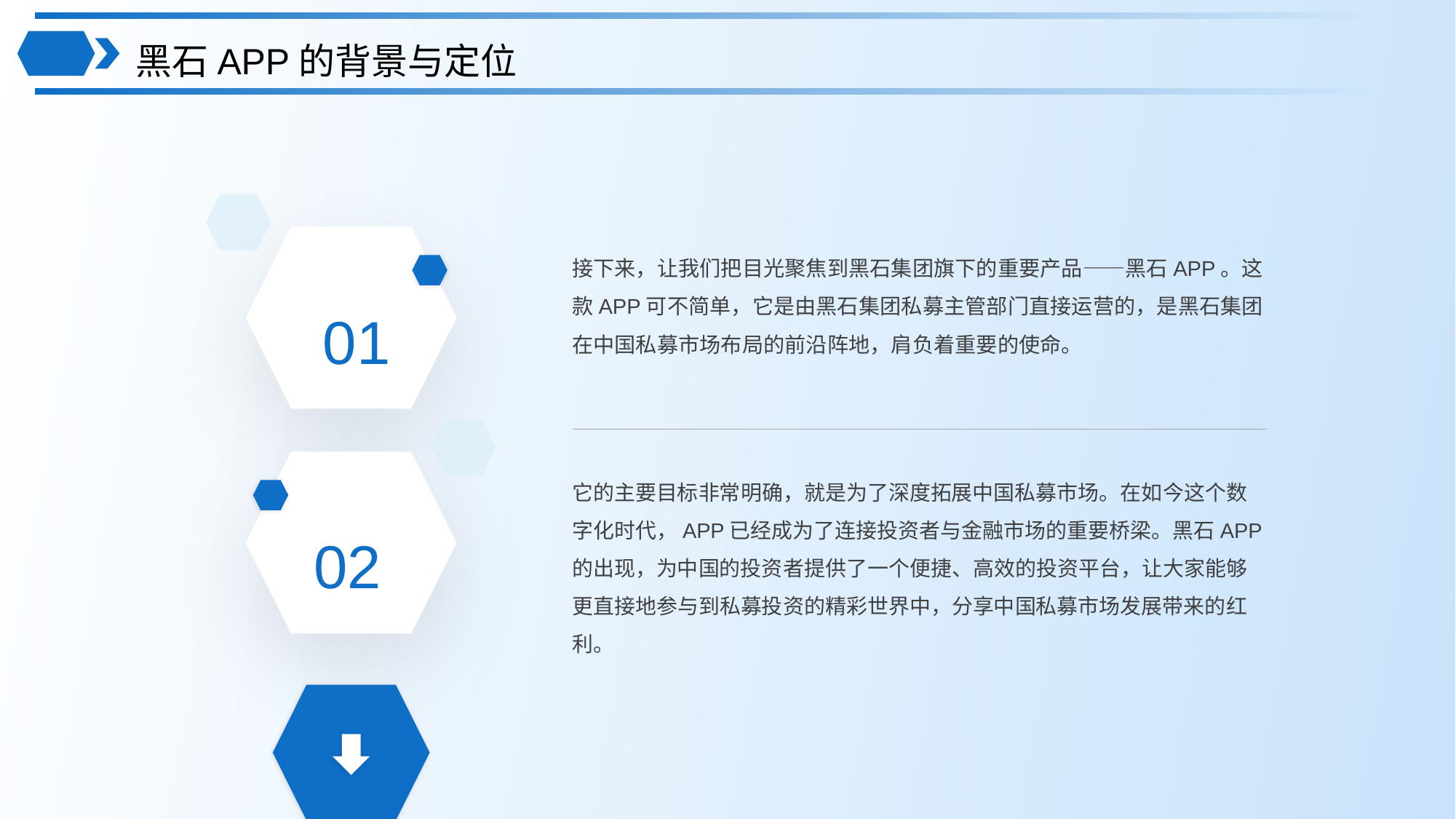

黑石APP的背景与定位

接下来，让我们把目光聚焦到黑石集团旗下的重要产品——黑石APP。这款APP可不简单，它是由黑石集团私募主管部门直接运营的，是黑石集团在中国私募市场布局的前沿阵地，肩负着重要的使命。

01

它的主要目标非常明确，就是为了深度拓展中国私募市场。在如今这个数字化时代，APP已经成为了连接投资者与金融市场的重要桥梁。黑石APP的出现，为中国的投资者提供了一个便捷、高效的投资平台，让大家能够更直接地参与到私募投资的精彩世界中，分享中国私募市场发展带来的红利。

02